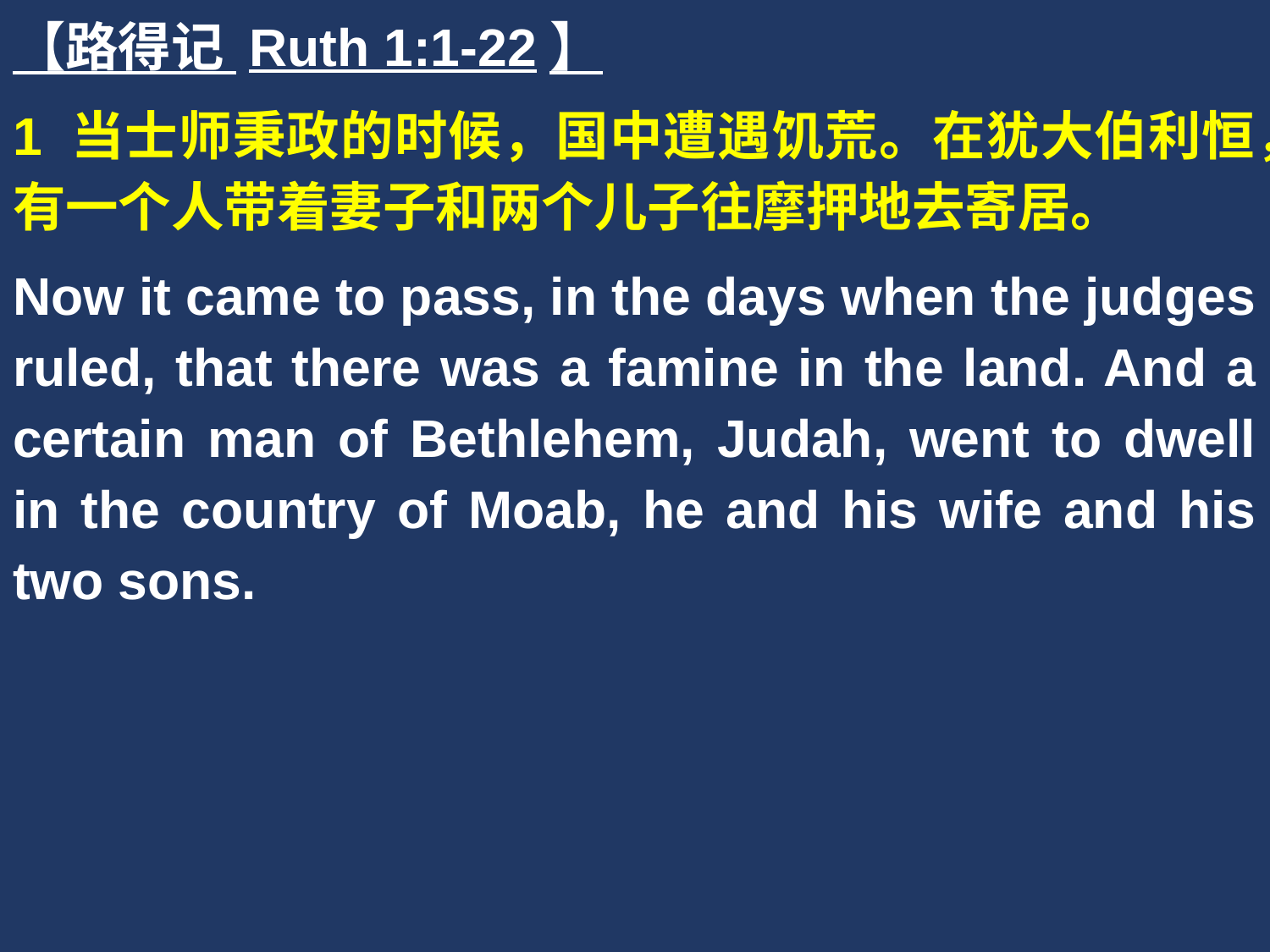

【路得记 Ruth 1:1-22】
1 当士师秉政的时候，国中遭遇饥荒。在犹大伯利恒，有一个人带着妻子和两个儿子往摩押地去寄居。
Now it came to pass, in the days when the judges ruled, that there was a famine in the land. And a certain man of Bethlehem, Judah, went to dwell in the country of Moab, he and his wife and his two sons.